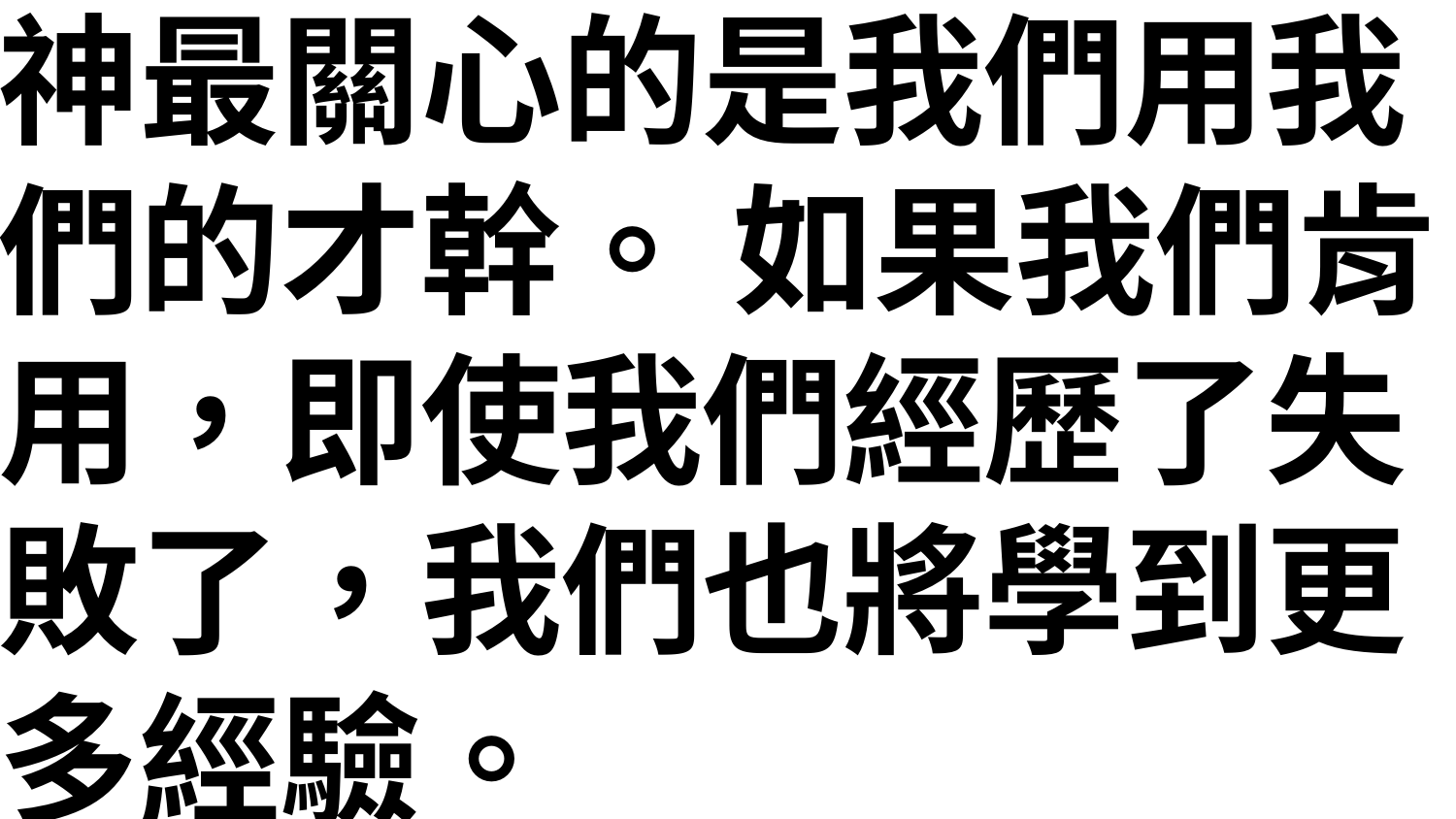

神最關心的是我們用我們的才幹。 如果我們肯用，即使我們經歷了失敗了，我們也將學到更多經驗。